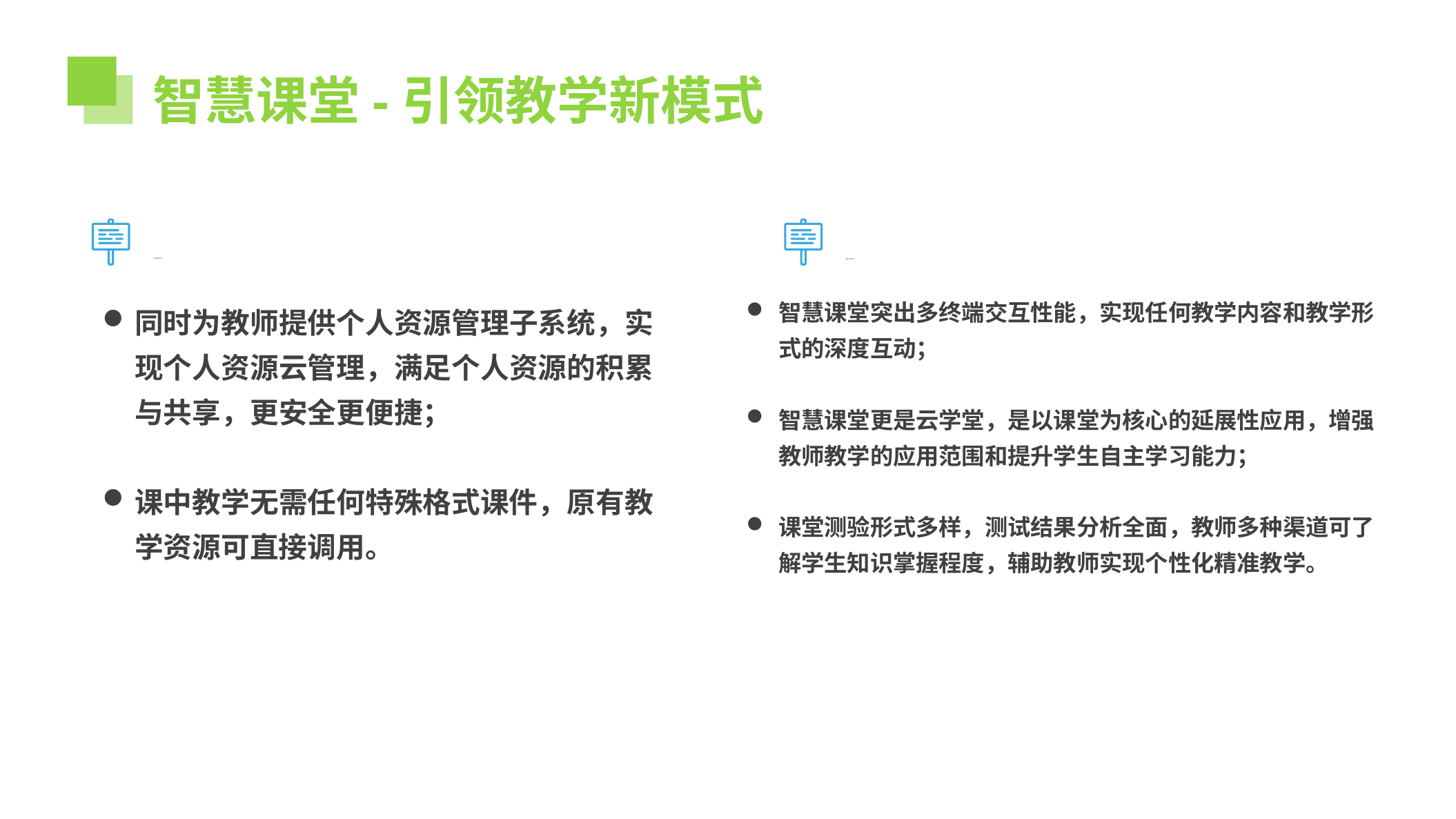

智慧课堂-引领教学新模式
资源应用优势
教学应用优势

同时为教师提供个人资源管理子系统，实现个人资源云管理，满足个人资源的积累与共享，更安全更便捷；

课中教学无需任何特殊格式课件，原有教学资源可直接调用。
智慧课堂突出多终端交互性能，实现任何教学内容和教学形式的深度互动；

智慧课堂更是云学堂，是以课堂为核心的延展性应用，增强教师教学的应用范围和提升学生自主学习能力；

课堂测验形式多样，测试结果分析全面，教师多种渠道可了解学生知识掌握程度，辅助教师实现个性化精准教学。